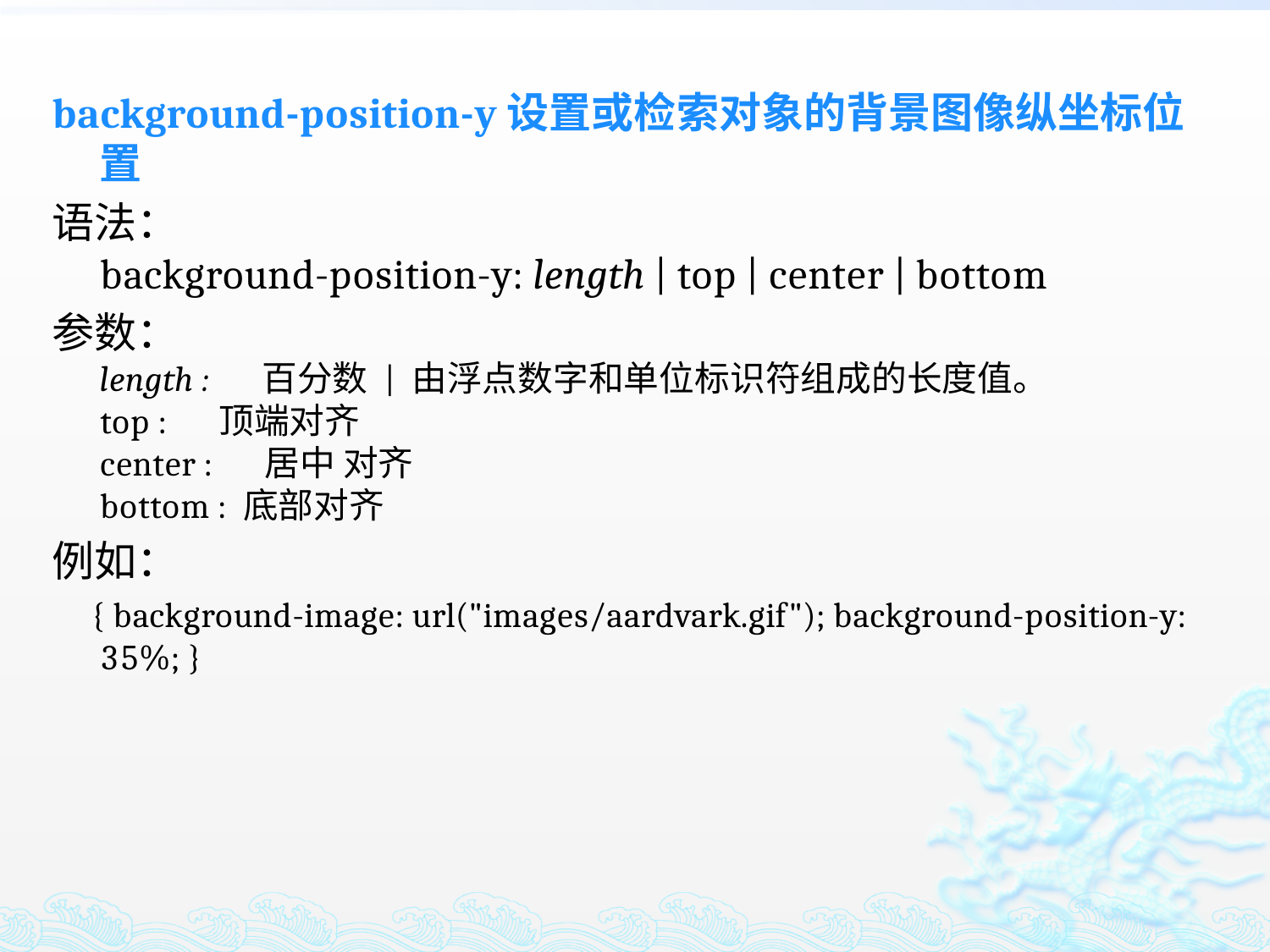

background-position-y设置或检索对象的背景图像纵坐标位置
语法：
background-position-y: length | top | center | bottom
参数：
length : 　百分数 | 由浮点数字和单位标识符组成的长度值。
top : 　顶端对齐
center : 　居中 对齐
bottom : 底部对齐
例如：
     { background-image: url("images/aardvark.gif"); background-position-y: 35%; }